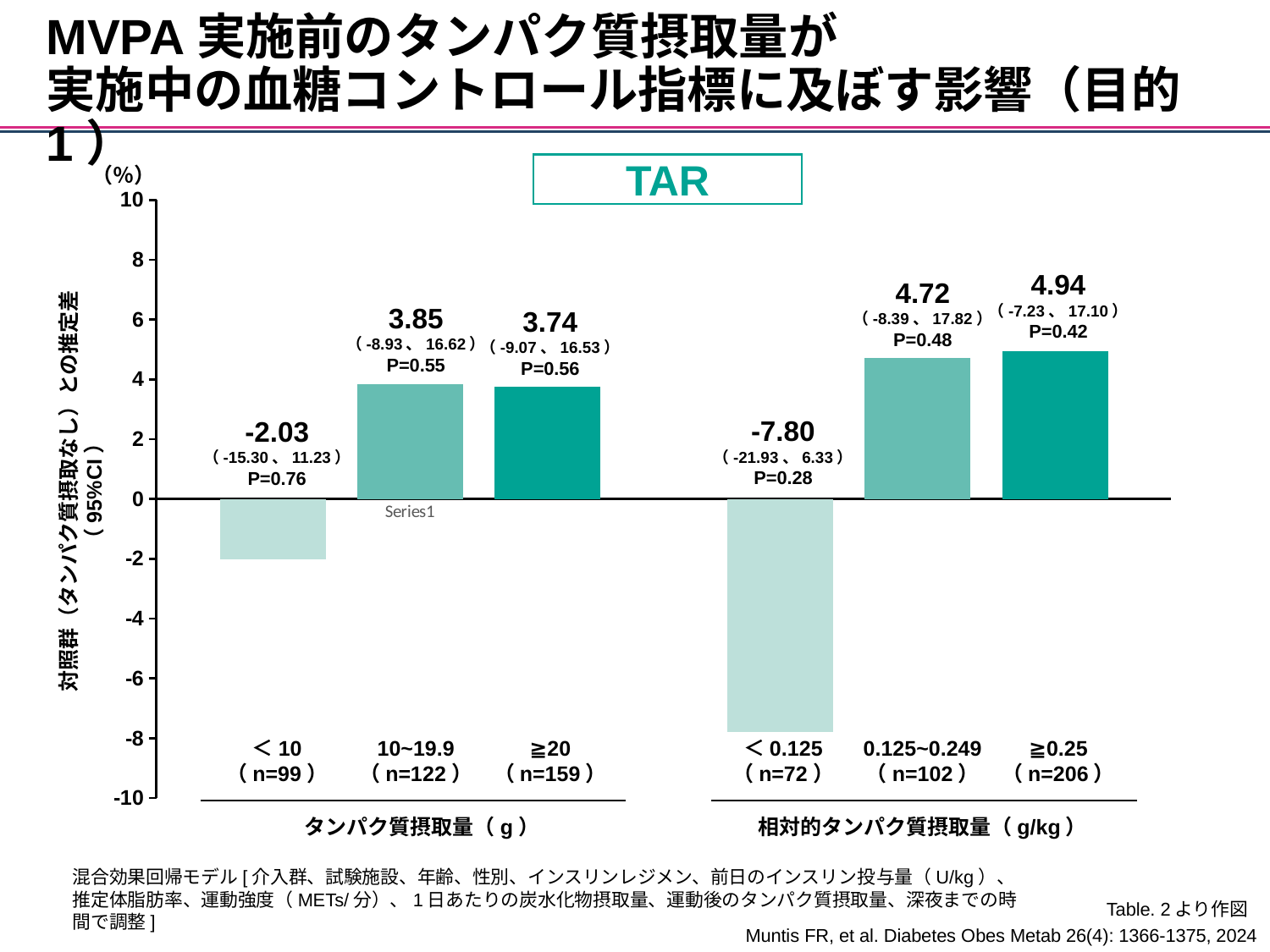

MVPA実施前のタンパク質摂取量が
実施中の血糖コントロール指標に及ぼす影響（目的1）
TAR
（％）

### Chart

| Category | 列1 | 列2 | 列3 |
|---|---|---|---|
|  | -2.03 | 3.85 | 3.74 |
|  | -7.8 | 4.72 | 4.94 |
4.94
（-7.23、17.10）
P=0.42
4.72
（-8.39、17.82）
P=0.48
3.85
（-8.93、16.62）
P=0.55
3.74
（-9.07、16.53）
P=0.56
-7.80
（-21.93、6.33）
P=0.28
-2.03
（-15.30、11.23）
P=0.76
対照群（タンパク質摂取なし）との推定差（95%CI）
＜10
（n=99）
10~19.9
（n=122）
≧20
（n=159）
＜0.125
（n=72）
0.125~0.249
（n=102）
≧0.25
（n=206）
タンパク質摂取量（g）
相対的タンパク質摂取量（g/kg）
混合効果回帰モデル[介入群、試験施設、年齢、性別、インスリンレジメン、前日のインスリン投与量（U/kg）、推定体脂肪率、運動強度（METs/分）、1日あたりの炭水化物摂取量、運動後のタンパク質摂取量、深夜までの時間で調整]
Table. 2より作図
Muntis FR, et al. Diabetes Obes Metab 26(4): 1366-1375, 2024